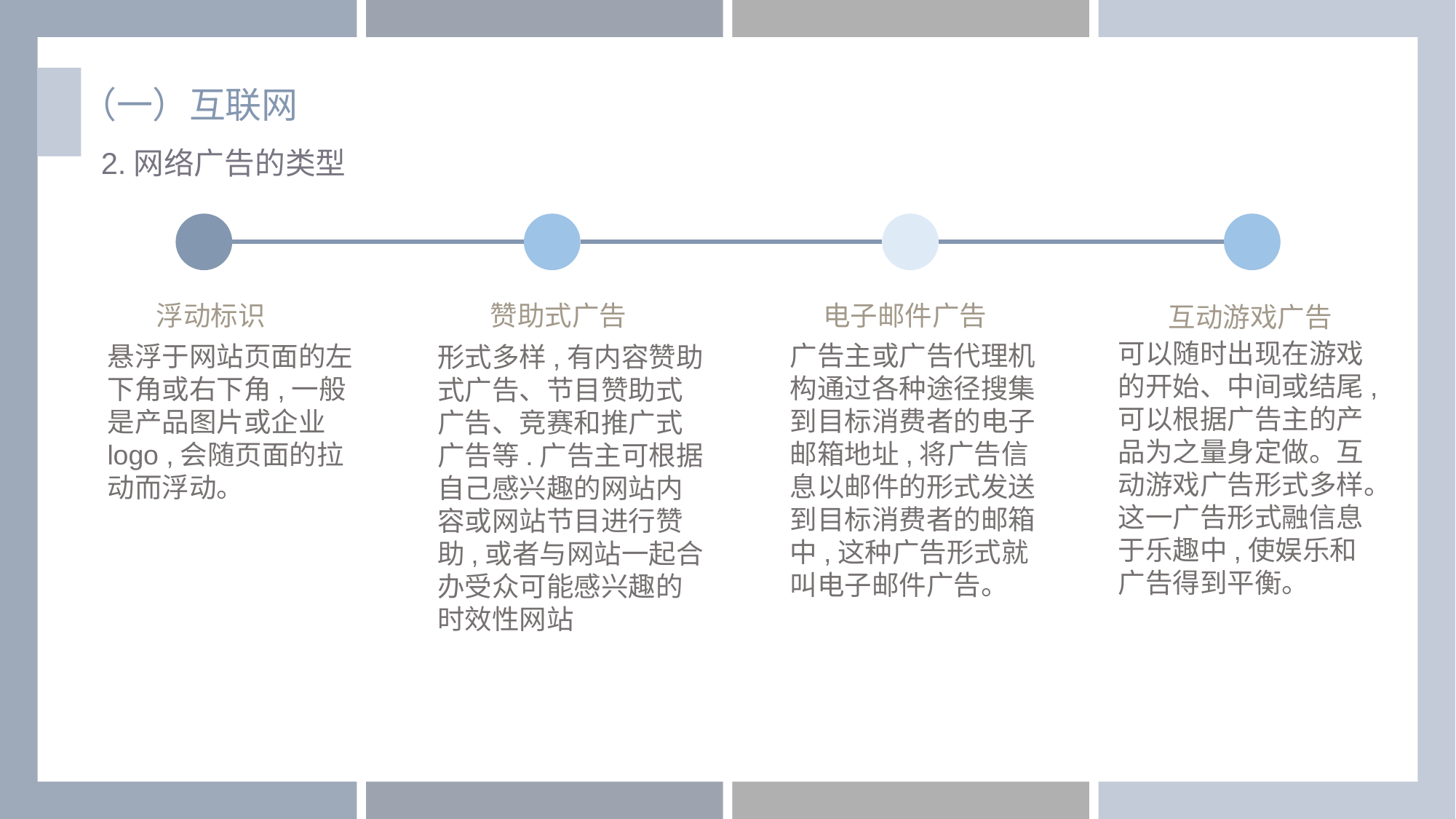

（一）互联网
 2.网络广告的类型

浮动标识
赞助式广告
电子邮件广告
互动游戏广告
可以随时出现在游戏的开始、中间或结尾,可以根据广告主的产品为之量身定做。互动游戏广告形式多样。这一广告形式融信息于乐趣中,使娱乐和广告得到平衡。
广告主或广告代理机构通过各种途径搜集到目标消费者的电子邮箱地址,将广告信息以邮件的形式发送到目标消费者的邮箱中,这种广告形式就叫电子邮件广告。
悬浮于网站页面的左下角或右下角,一般是产品图片或企业 logo ,会随页面的拉动而浮动。
形式多样,有内容赞助式广告、节目赞助式广告、竞赛和推广式广告等.广告主可根据自己感兴趣的网站内容或网站节目进行赞助,或者与网站一起合办受众可能感兴趣的时效性网站